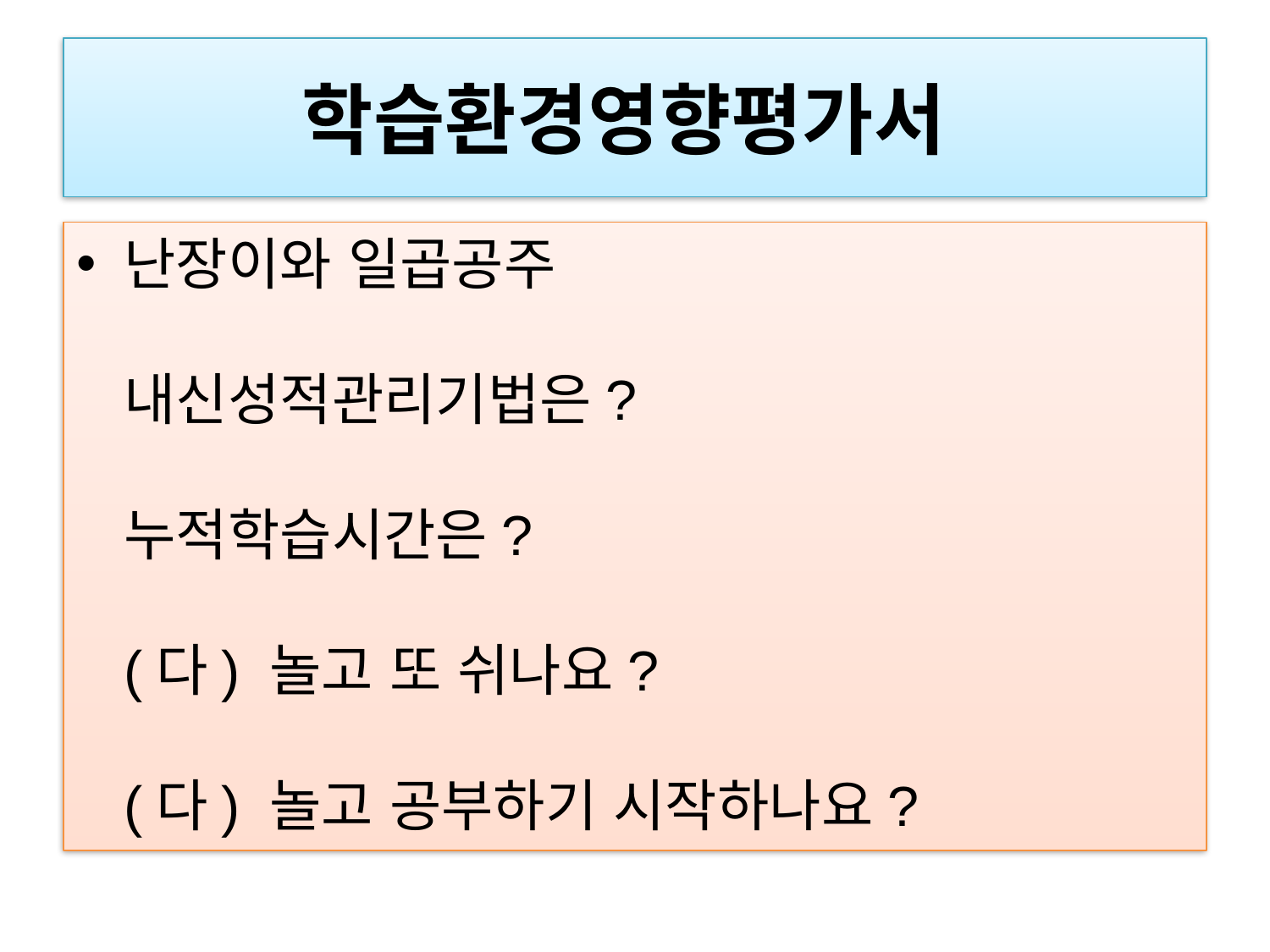

# 학습환경영향평가서
난장이와 일곱공주
내신성적관리기법은?
누적학습시간은?
(다) 놀고 또 쉬나요?
(다) 놀고 공부하기 시작하나요?